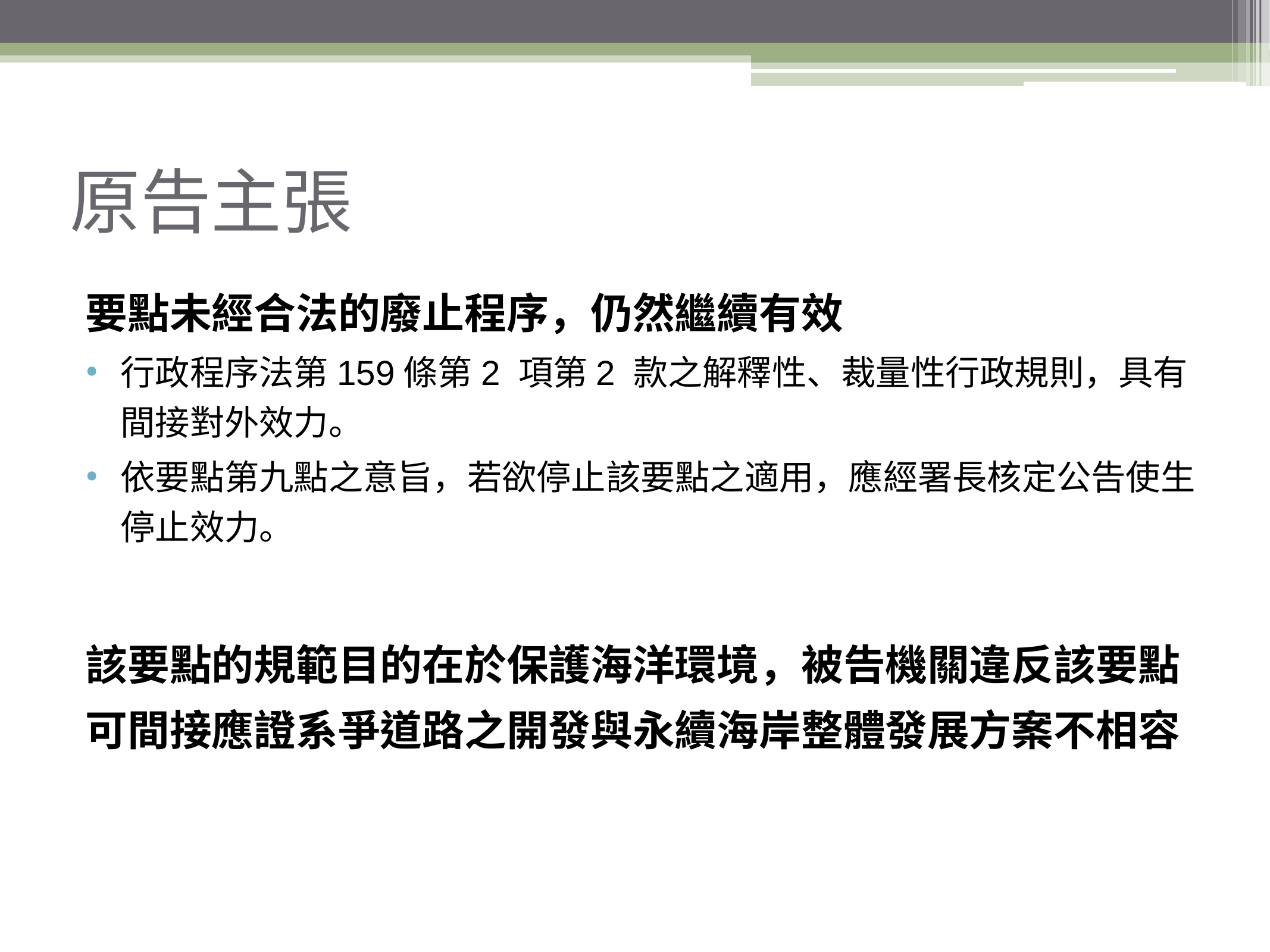

# 原告主張
要點未經合法的廢止程序，仍然繼續有效
行政程序法第159條第2 項第2 款之解釋性、裁量性行政規則，具有間接對外效力。
依要點第九點之意旨，若欲停止該要點之適用，應經署長核定公告使生停止效力。

該要點的規範目的在於保護海洋環境，被告機關違反該要點
可間接應證系爭道路之開發與永續海岸整體發展方案不相容